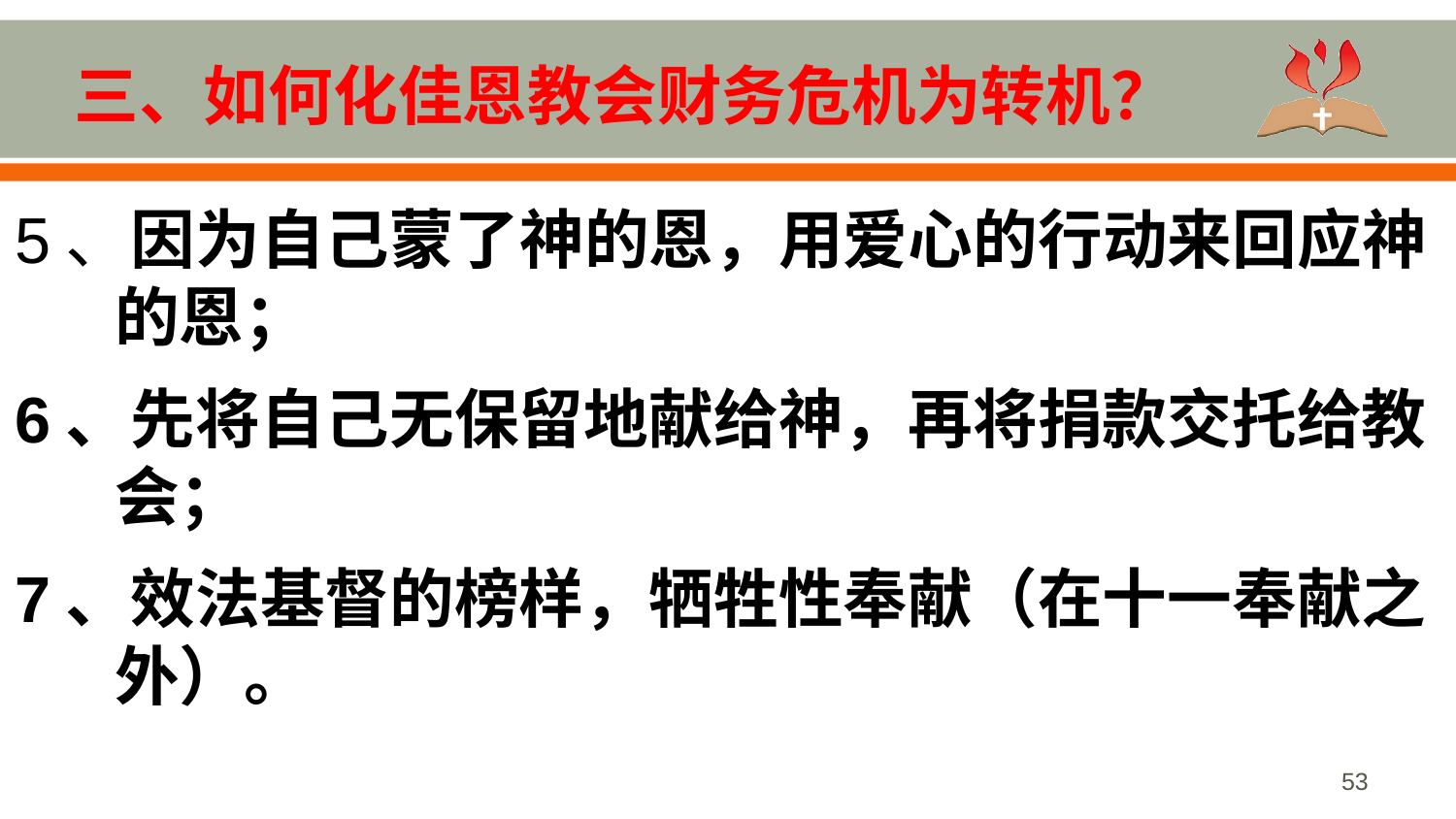

# 三、如何化佳恩教会财务危机为转机？
5、因为自己蒙了神的恩，用爱心的行动来回应神的恩；
6、先将自己无保留地献给神，再将捐款交托给教会；
7、效法基督的榜样，牺牲性奉献（在十一奉献之外）。

53